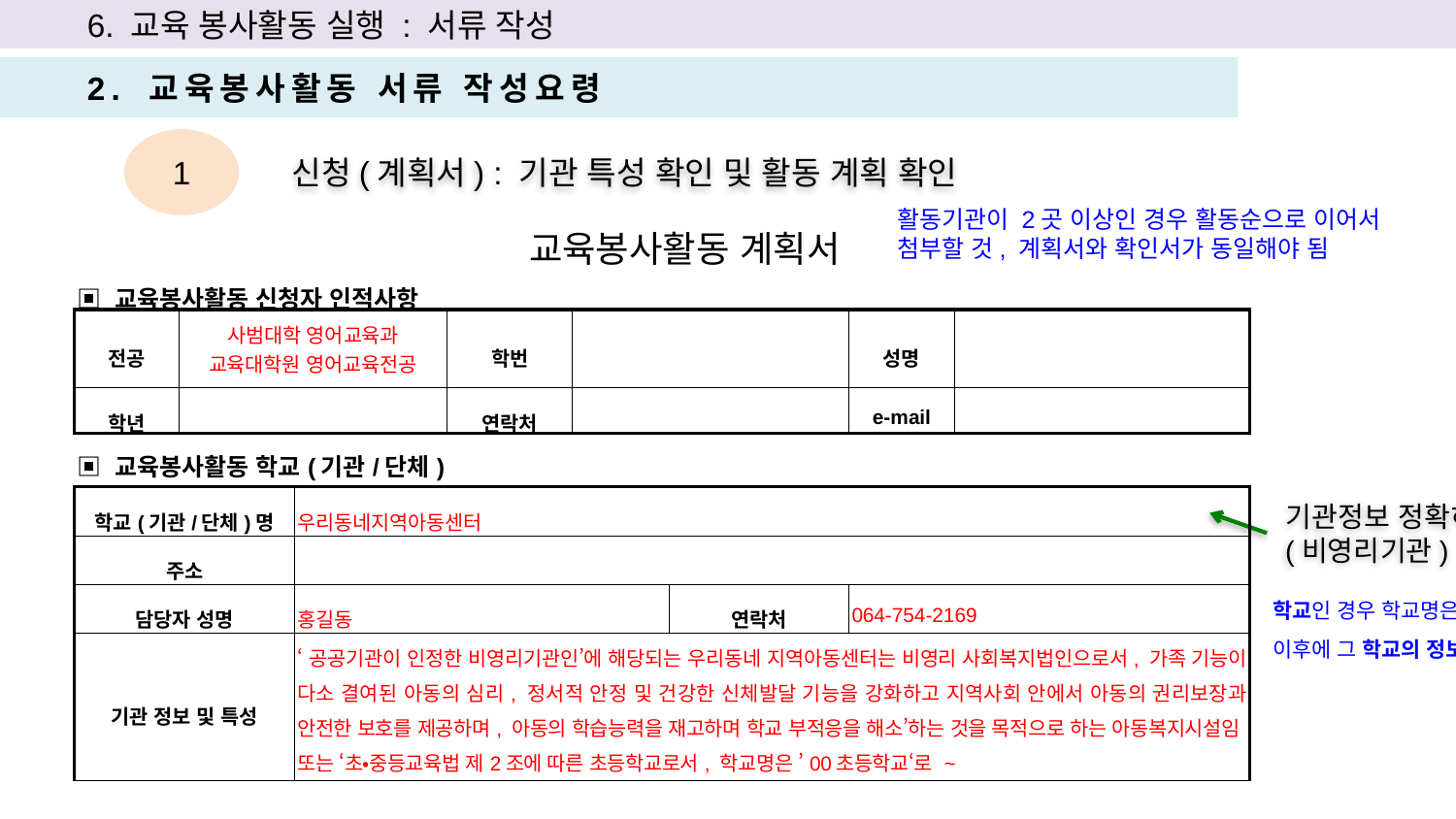

6. 교육 봉사활동 실행 : 서류 작성
2. 교육봉사활동 서류 작성요령
1
신청(계획서) : 기관 특성 확인 및 활동 계획 확인
교육봉사활동 계획서
활동기관이 2곳 이상인 경우 활동순으로 이어서 첨부할 것, 계획서와 확인서가 동일해야 됨
| ▣ 교육봉사활동 신청자 인적사항 |  |  |  |  |  |
| --- | --- | --- | --- | --- | --- |
| 전공 | 사범대학 영어교육과 교육대학원 영어교육전공 | 학번 |  | 성명 |  |
| 학년 |  | 연락처 |  | e-mail |  |
| ▣ 교육봉사활동 학교(기관/단체) |  |  |  |
| --- | --- | --- | --- |
| 학교(기관/단체)명 | 우리동네지역아동센터 |  |  |
| 주소 |  |  |  |
| 담당자 성명 | 홍길동 | 연락처 | 064-754-2169 |
| 기관 정보 및 특성 | ‘공공기관이 인정한 비영리기관인’에 해당되는 우리동네 지역아동센터는 비영리 사회복지법인으로서, 가족 기능이 다소 결여된 아동의 심리, 정서적 안정 및 건강한 신체발달 기능을 강화하고 지역사회 안에서 아동의 권리보장과 안전한 보호를 제공하며, 아동의 학습능력을 재고하며 학교 부적응을 해소’하는 것을 목적으로 하는 아동복지시설임 또는 ‘초•중등교육법 제2조에 따른 초등학교로서, 학교명은 ’00초등학교‘로 ~ |  |  |
기관정보 정확히 기입
(비영리기관)
학교인 경우 학교명은 OO초등학교로 이후에 그 학교의 정보 적을 것